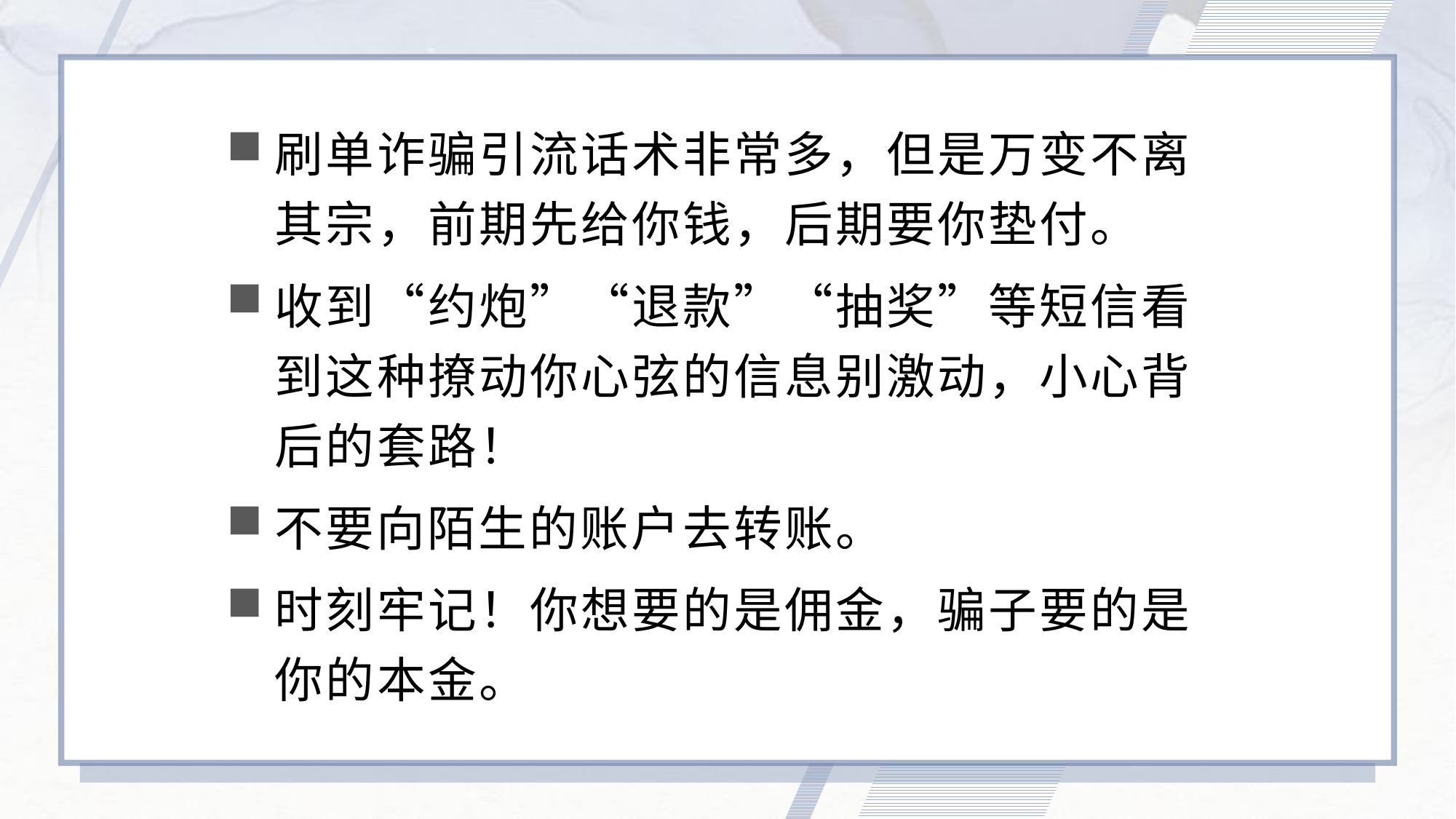

刷单诈骗引流话术非常多，但是万变不离其宗，前期先给你钱，后期要你垫付。
收到“约炮”“退款”“抽奖”等短信看到这种撩动你心弦的信息别激动，小心背后的套路！
不要向陌生的账户去转账。
时刻牢记！你想要的是佣金，骗子要的是你的本金。